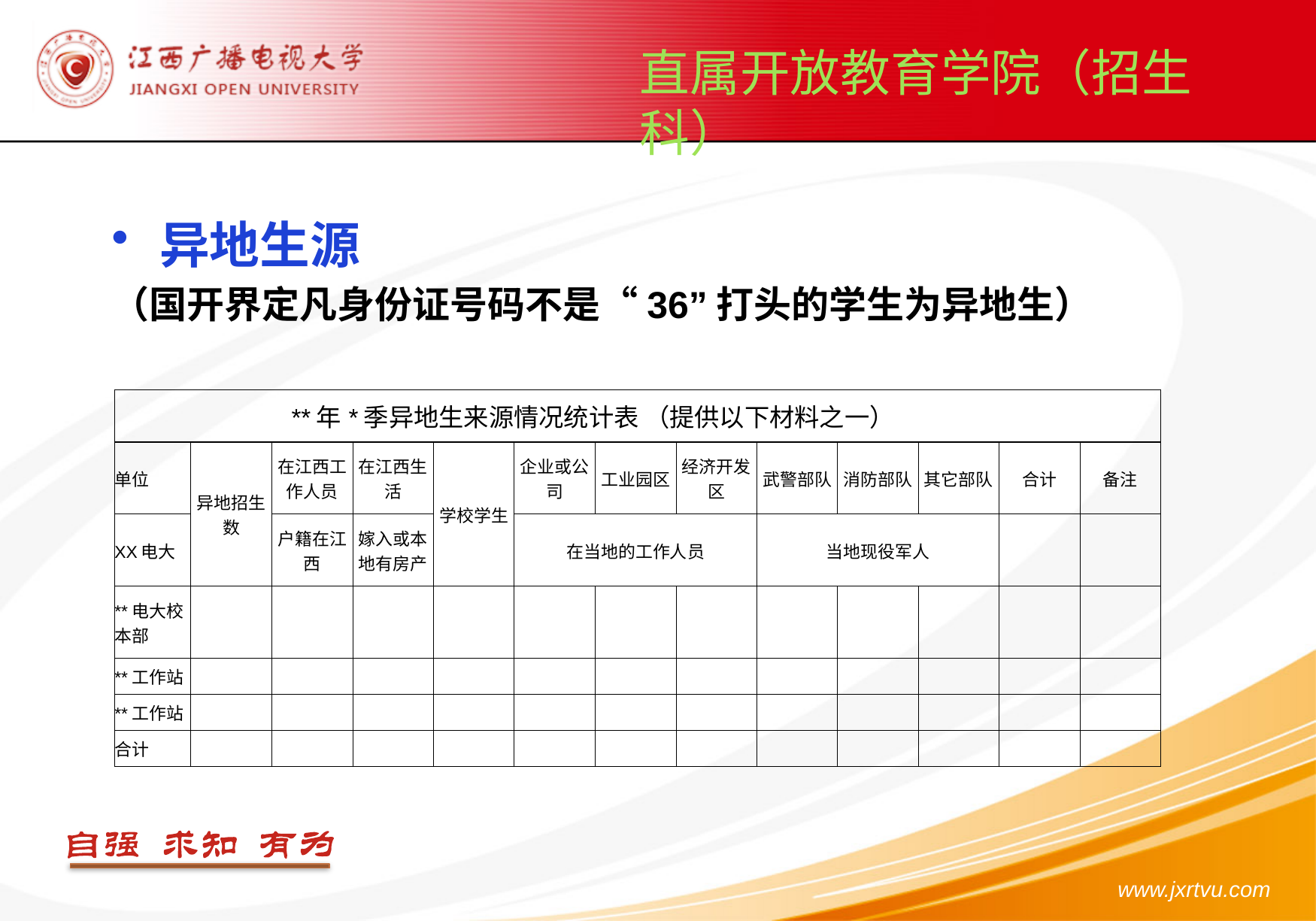

直属开放教育学院（招生科）
异地生源
（国开界定凡身份证号码不是“36”打头的学生为异地生）

| \*\*年\*季异地生来源情况统计表 （提供以下材料之一） |  |  |  |  |  |  |  |  |  |  |  |  |
| --- | --- | --- | --- | --- | --- | --- | --- | --- | --- | --- | --- | --- |
| 单位 | 异地招生数 | 在江西工作人员 | 在江西生活 | 学校学生 | 企业或公司 | 工业园区 | 经济开发区 | 武警部队 | 消防部队 | 其它部队 | 合计 | 备注 |
| XX电大 |  | 户籍在江西 | 嫁入或本地有房产 |  | 在当地的工作人员 |  |  | 当地现役军人 |  |  |  |  |
| \*\*电大校本部 |  |  |  |  |  |  |  |  |  |  |  |  |
| \*\*工作站 |  |  |  |  |  |  |  |  |  |  |  |  |
| \*\*工作站 |  |  |  |  |  |  |  |  |  |  |  |  |
| 合计 |  |  |  |  |  |  |  |  |  |  |  |  |